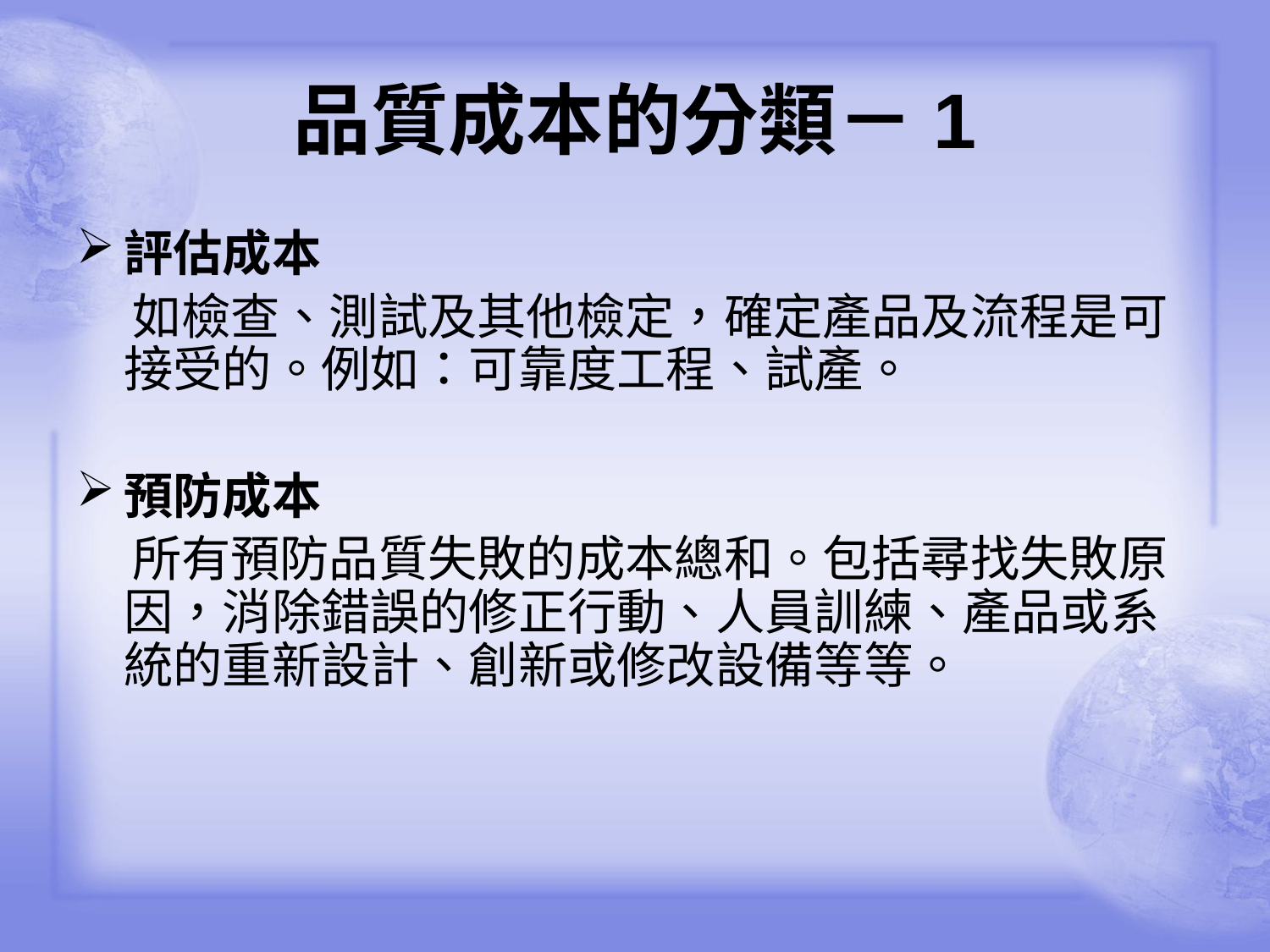

# 品質成本的分類－1
評估成本
    如檢查、測試及其他檢定，確定產品及流程是可接受的。例如：可靠度工程、試產。

預防成本
    所有預防品質失敗的成本總和。包括尋找失敗原因，消除錯誤的修正行動、人員訓練、產品或系統的重新設計、創新或修改設備等等。